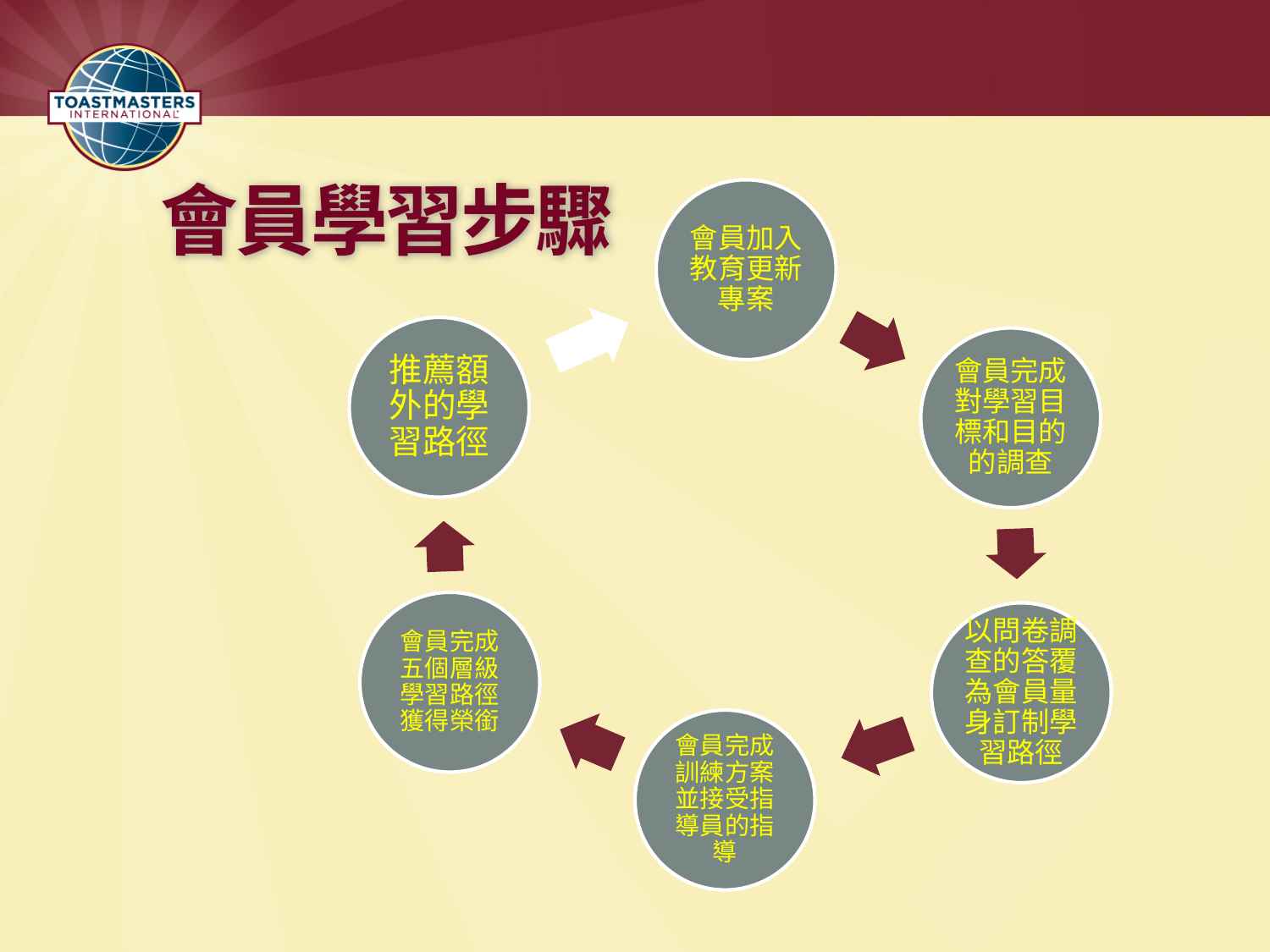

會員加入教育更新專案

會員完成對學習目標和目的的調查

以問卷調查的答覆為會員量身訂制學習路徑

會員完成訓練方案並接受指導員的指導

會員完成五個層級學習路徑獲得榮銜

推薦額外的學習路徑

# 會員學習步驟